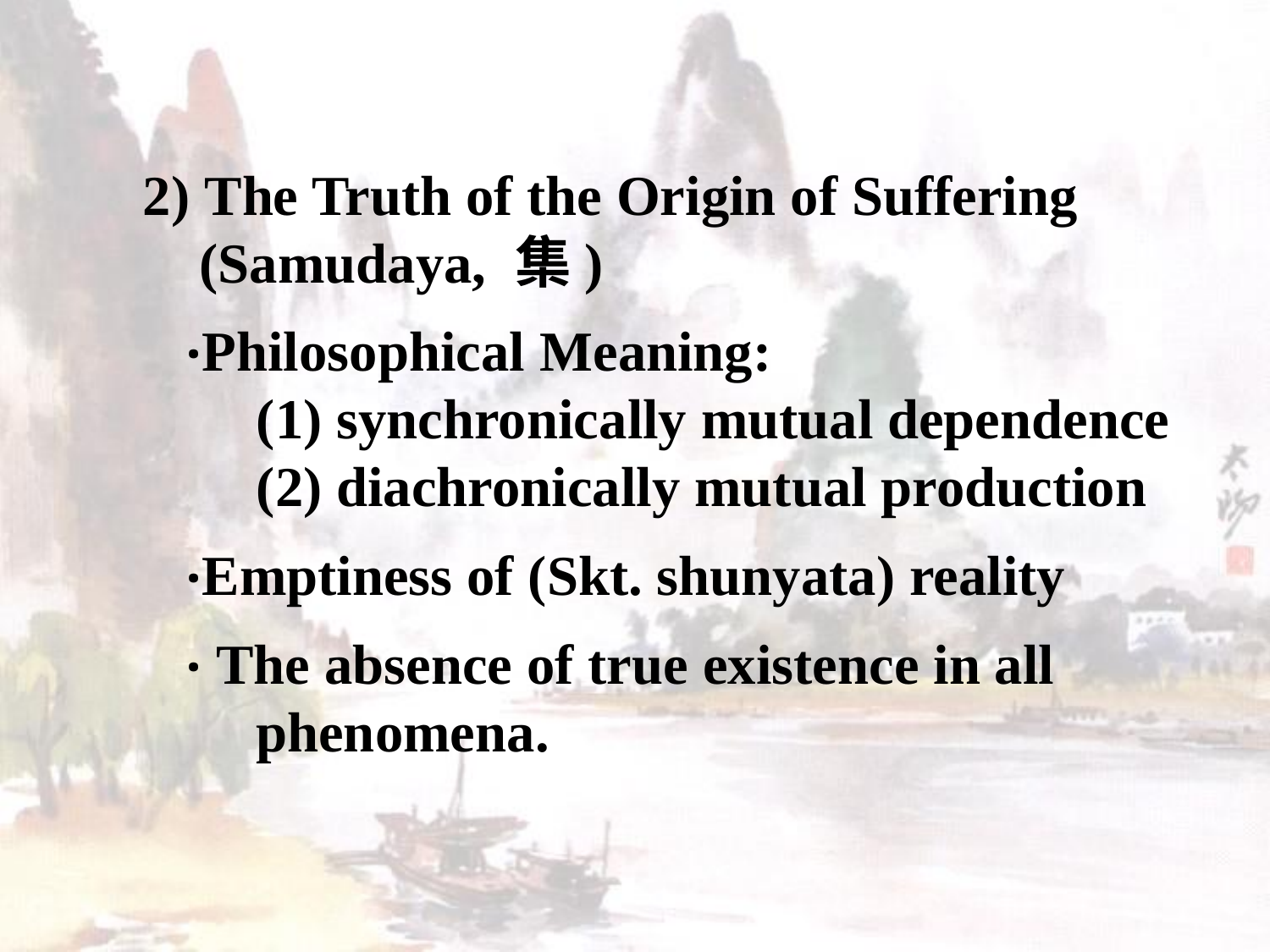

2) The Truth of the Origin of Suffering
           (Samudaya, 集)
          ‧Philosophical Meaning:
               (1) synchronically mutual dependence
               (2) diachronically mutual production
          ‧Emptiness of (Skt. shunyata) reality
          ‧ The absence of true existence in all
               phenomena.